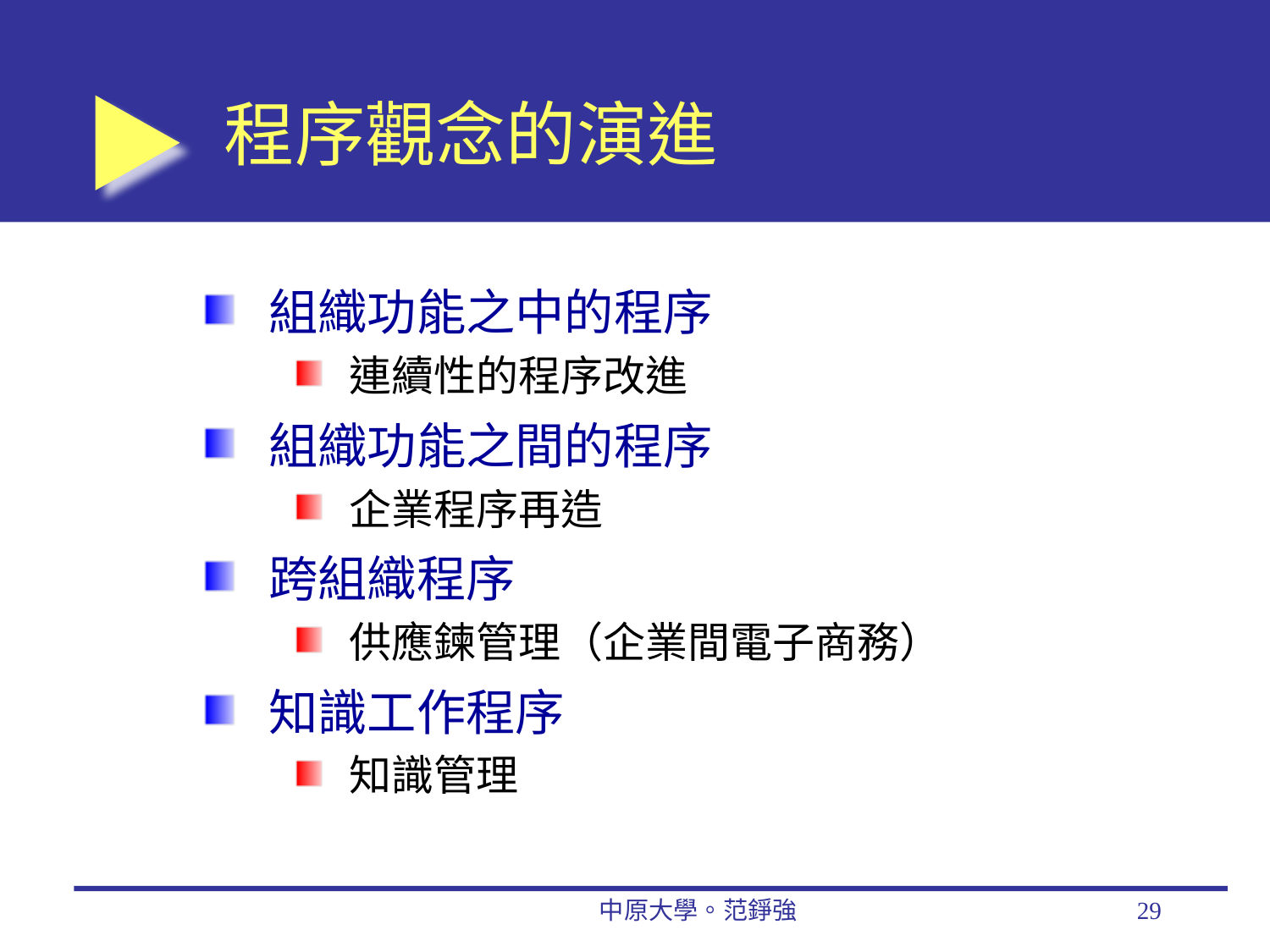

# 程序觀念的演進
組織功能之中的程序
連續性的程序改進
組織功能之間的程序
企業程序再造
跨組織程序
供應鍊管理（企業間電子商務）
知識工作程序
知識管理
中原大學。范錚強
29